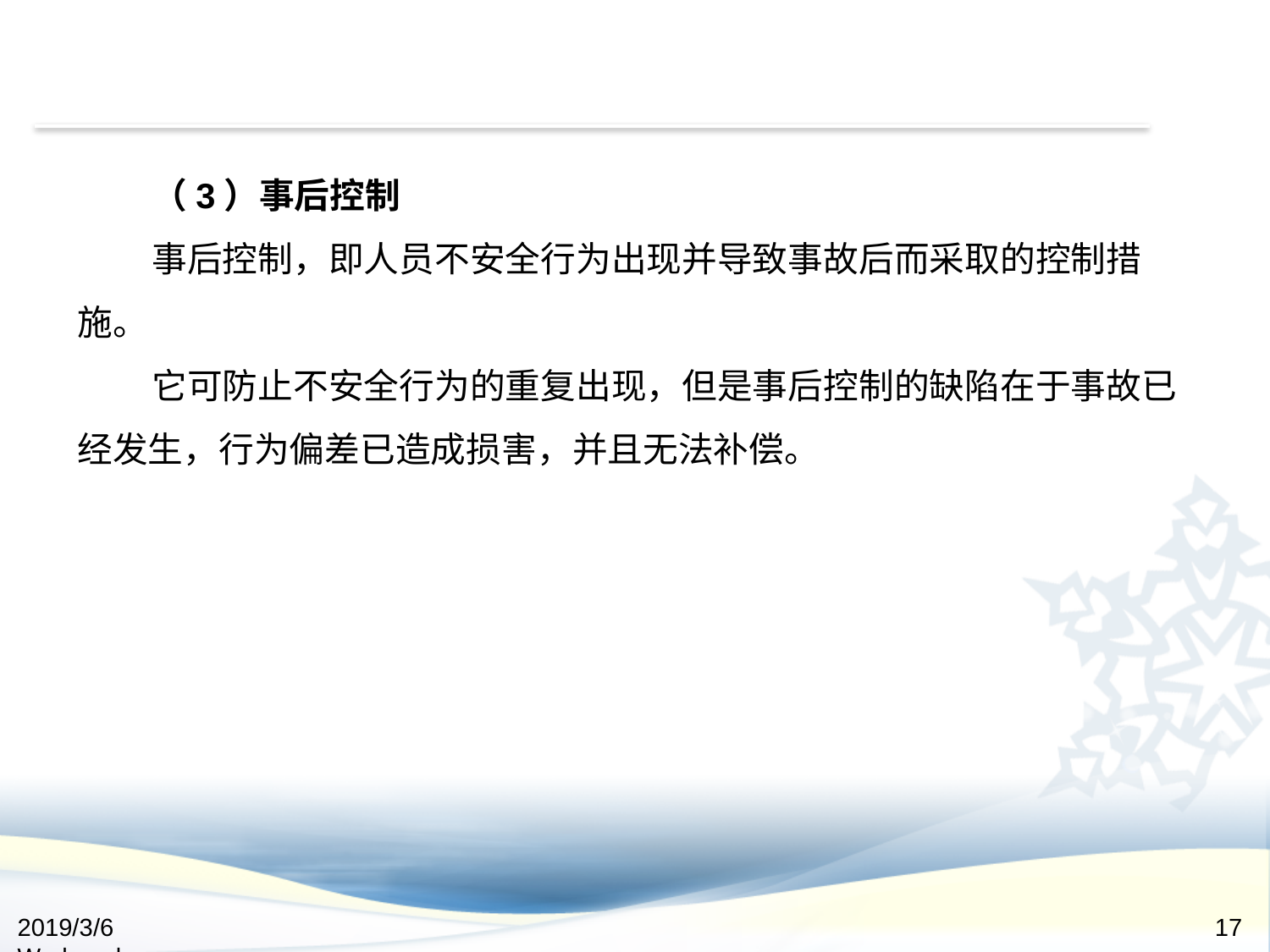

（3）事后控制
事后控制，即人员不安全行为出现并导致事故后而采取的控制措施。
它可防止不安全行为的重复出现，但是事后控制的缺陷在于事故已经发生，行为偏差已造成损害，并且无法补偿。